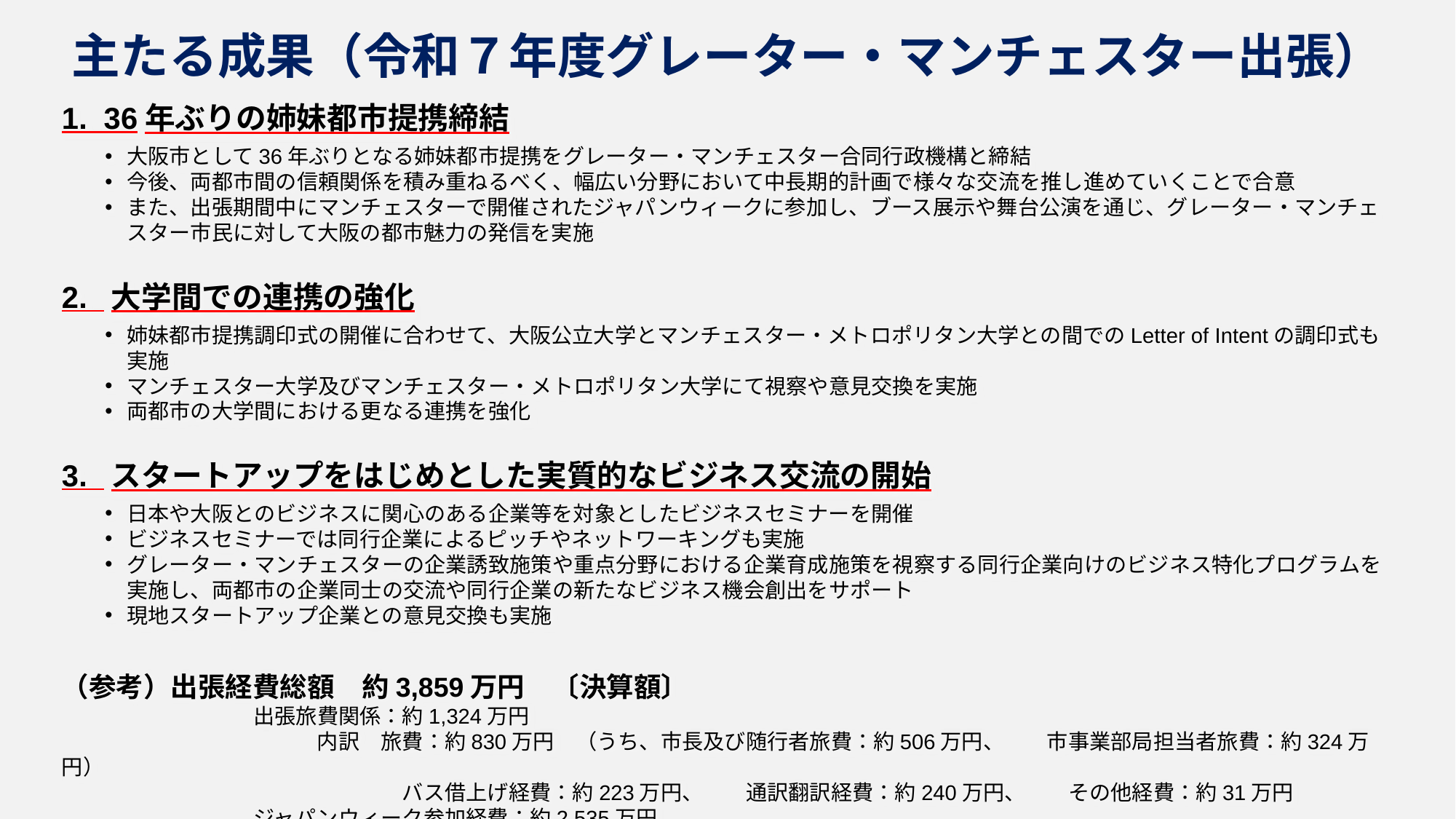

主たる成果（令和７年度グレーター・マンチェスター出張）
1.  36年ぶりの姉妹都市提携締結

大阪市として36年ぶりとなる姉妹都市提携をグレーター・マンチェスター合同行政機構と締結
今後、両都市間の信頼関係を積み重ねるべく、幅広い分野において中長期的計画で様々な交流を推し進めていくことで合意
また、出張期間中にマンチェスターで開催されたジャパンウィークに参加し、ブース展示や舞台公演を通じ、グレーター・マンチェスター市民に対して大阪の都市魅力の発信を実施

2.  大学間での連携の強化

姉妹都市提携調印式の開催に合わせて、大阪公立大学とマンチェスター・メトロポリタン大学との間でのLetter of Intentの調印式も実施
マンチェスター大学及びマンチェスター・メトロポリタン大学にて視察や意見交換を実施
両都市の大学間における更なる連携を強化

3.  スタートアップをはじめとした実質的なビジネス交流の開始

日本や大阪とのビジネスに関心のある企業等を対象としたビジネスセミナーを開催
ビジネスセミナーでは同行企業によるピッチやネットワーキングも実施
グレーター・マンチェスターの企業誘致施策や重点分野における企業育成施策を視察する同行企業向けのビジネス特化プログラムを実施し、両都市の企業同士の交流や同行企業の新たなビジネス機会創出をサポート
現地スタートアップ企業との意見交換も実施

（参考）出張経費総額　約3,859万円　〔決算額〕　
　　　　　　　　　出張旅費関係：約1,324万円
　　　　　　　　　　　　内訳　旅費：約830万円　（うち、市長及び随行者旅費：約506万円、　　市事業部局担当者旅費：約324万円）
　　　　　　　　　　　　　　　　バス借上げ経費：約223万円、　　通訳翻訳経費：約240万円、　　その他経費：約31万円
　　　　　　　　　ジャパンウィーク参加経費：約2,535万円